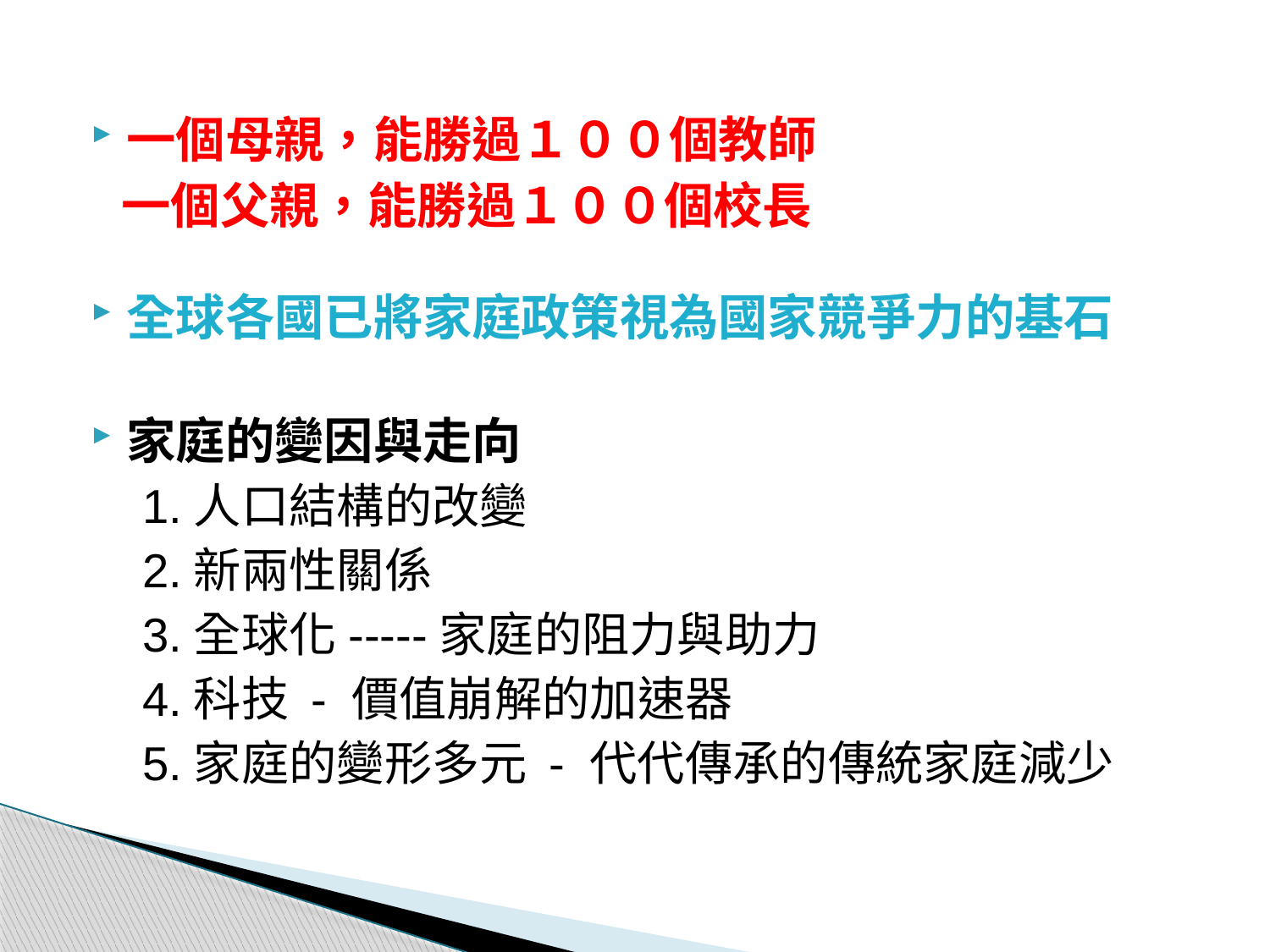

一個母親，能勝過１００個教師
   一個父親，能勝過１００個校長

全球各國已將家庭政策視為國家競爭力的基石

家庭的變因與走向
     1.人口結構的改變
     2.新兩性關係
     3.全球化-----家庭的阻力與助力
     4.科技 - 價值崩解的加速器
     5.家庭的變形多元 - 代代傳承的傳統家庭減少